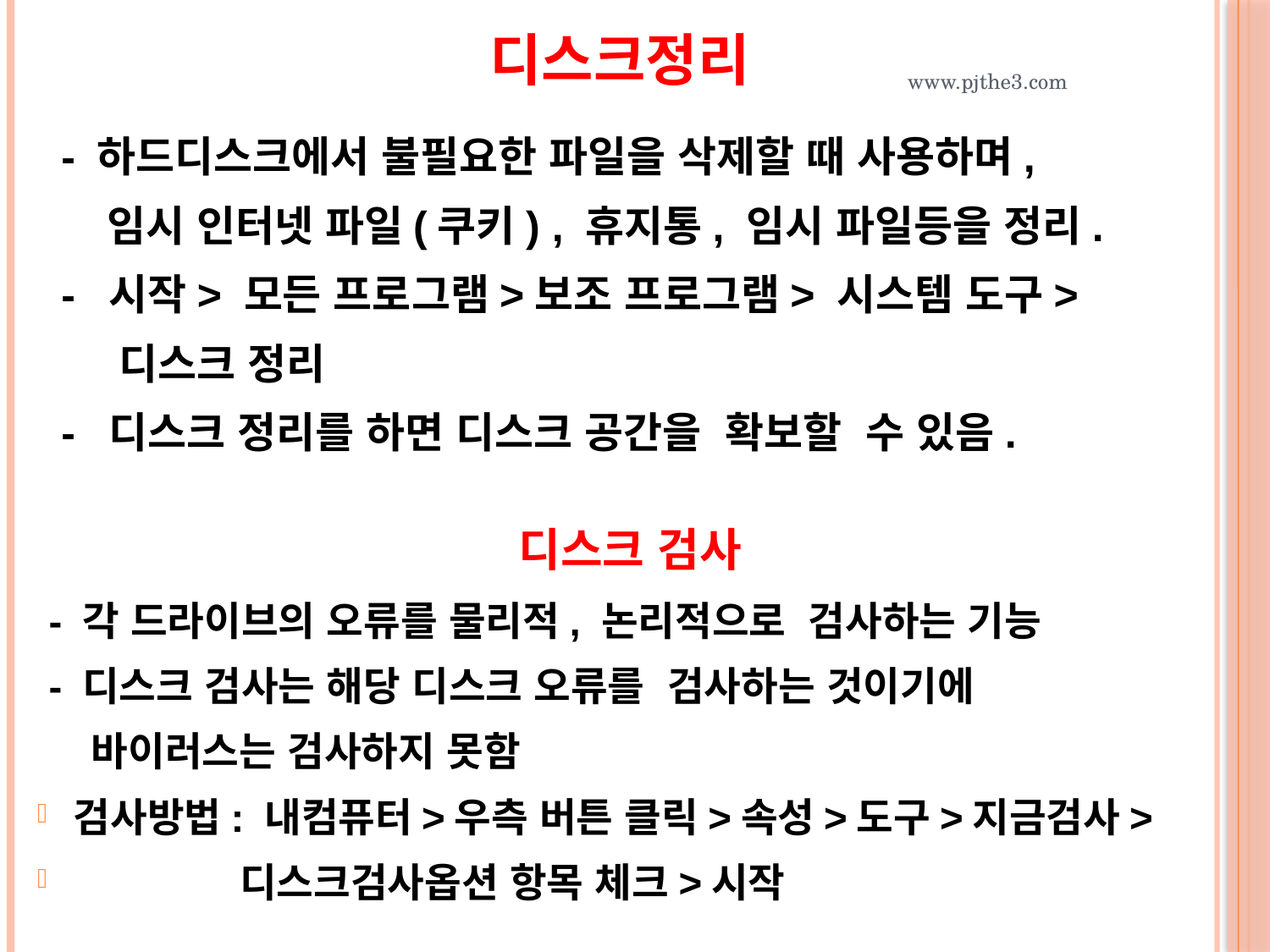

디스크정리
www.pjthe3.com
  - 하드디스크에서 불필요한 파일을 삭제할 때 사용하며,
     임시 인터넷 파일(쿠키) , 휴지통, 임시 파일등을 정리.
  -  시작> 모든 프로그램>보조 프로그램> 시스템 도구>
      디스크 정리
  -  디스크 정리를 하면 디스크 공간을  확보할  수 있음.
디스크 검사
 - 각 드라이브의 오류를 물리적, 논리적으로  검사하는 기능
 - 디스크 검사는 해당 디스크 오류를  검사하는 것이기에
    바이러스는 검사하지 못함
검사방법: 내컴퓨터>우측 버튼 클릭>속성>도구>지금검사>
              디스크검사옵션 항목 체크>시작